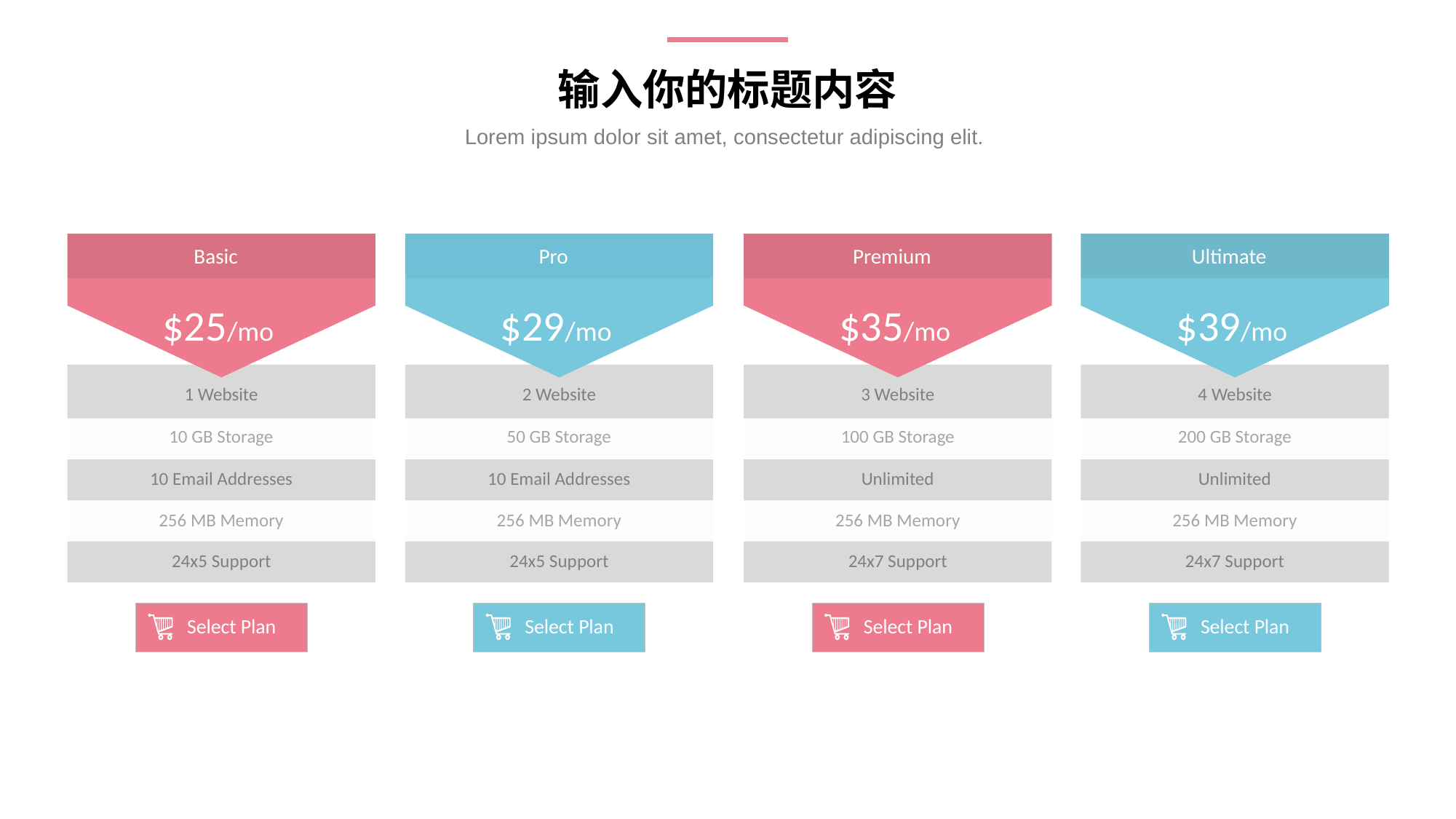

输入你的标题内容
Lorem ipsum dolor sit amet, consectetur adipiscing elit.

Basic
$25/mo

1 Website

10 GB Storage

10 Email Addresses

256 MB Memory

24x5 Support

Select Plan

Pro
$29/mo

2 Website

50 GB Storage

10 Email Addresses

256 MB Memory

24x5 Support

Select Plan

Premium
$35/mo

3 Website

100 GB Storage

Unlimited

256 MB Memory

24x7 Support

Select Plan

Ultimate
$39/mo

4 Website

200 GB Storage

Unlimited

256 MB Memory

24x7 Support

Select Plan